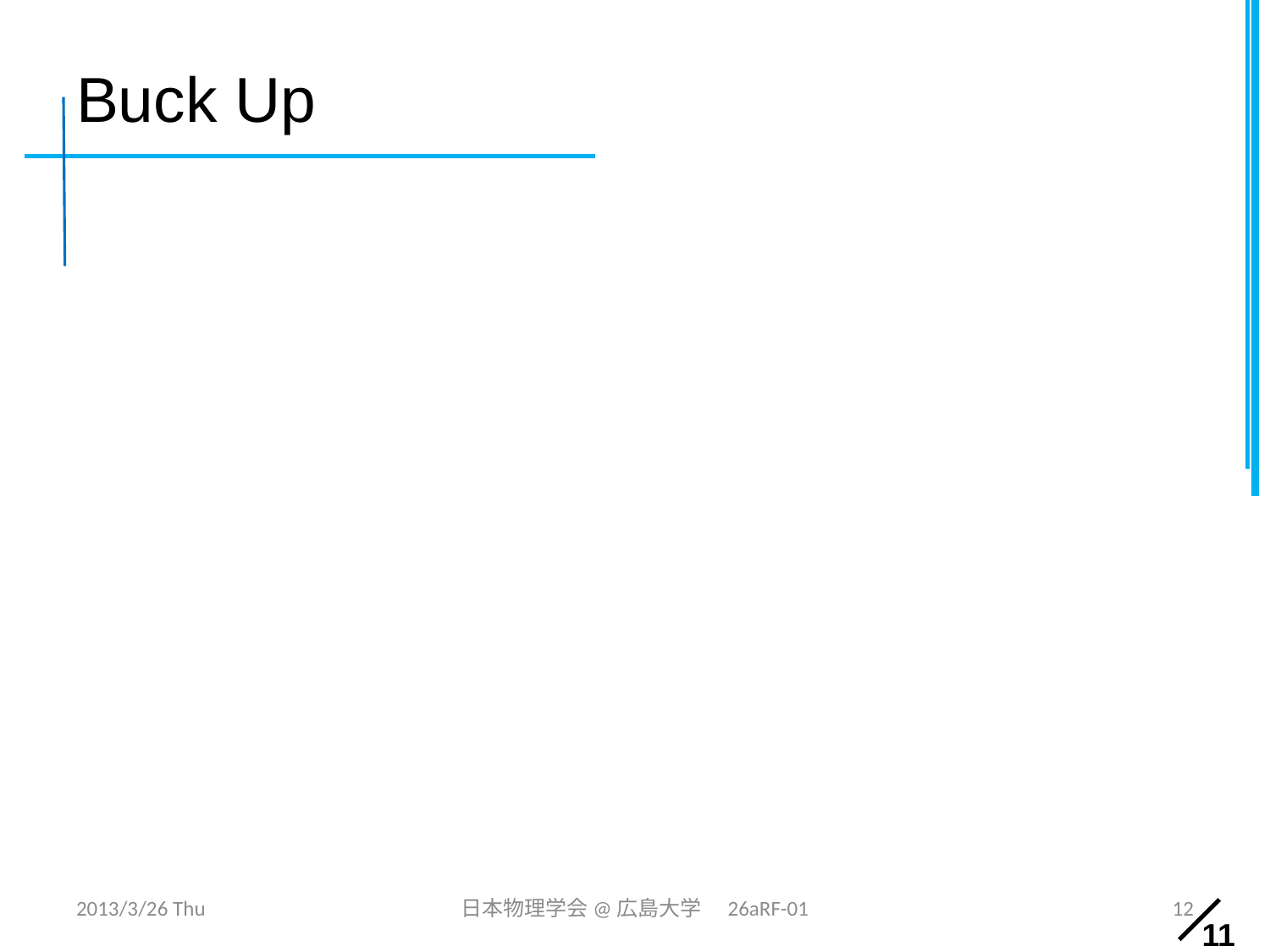

# Buck Up

2013/3/26 Thu
日本物理学会@広島大学　26aRF-01
12